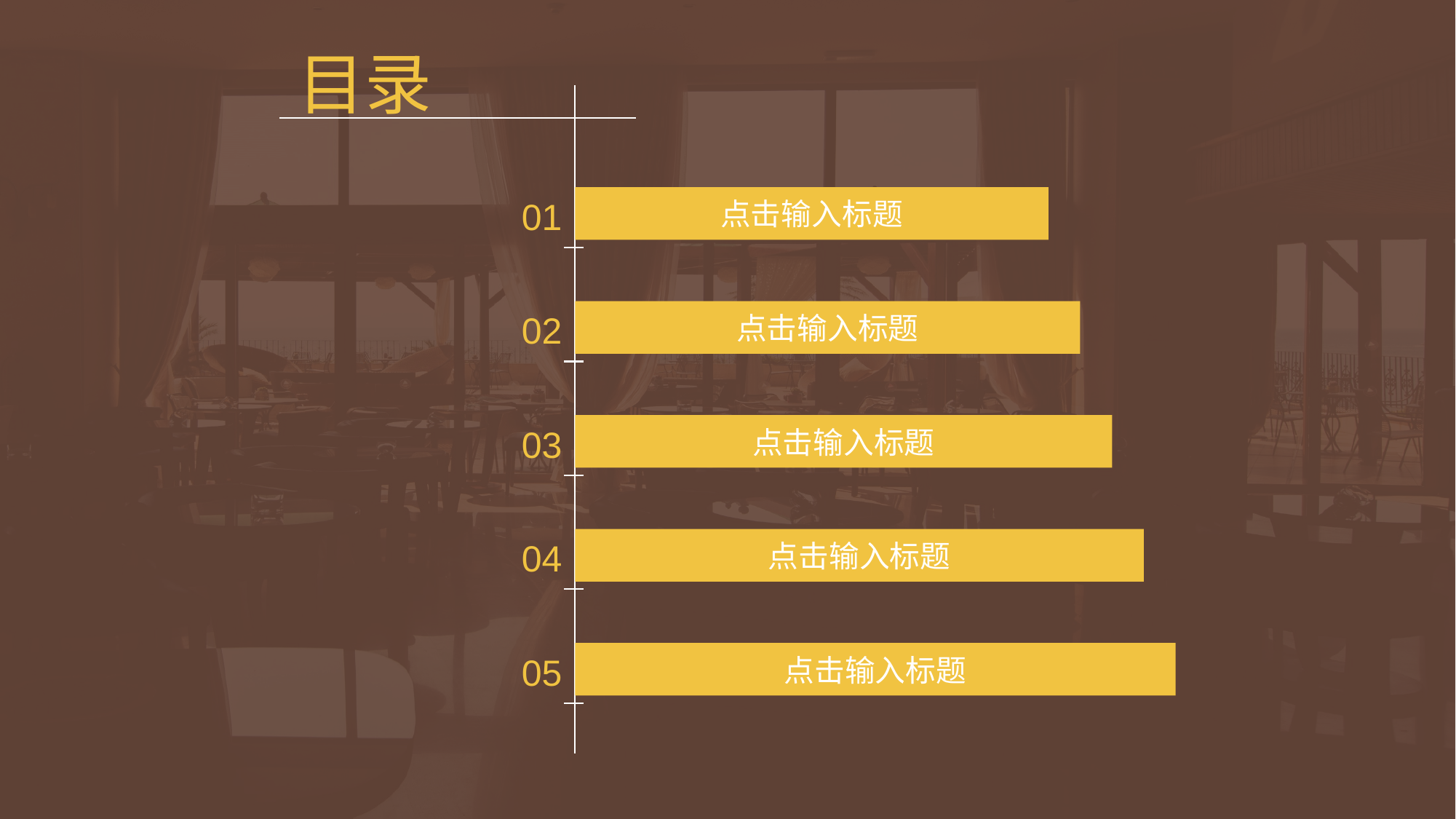

目录
01
点击输入标题
02
点击输入标题
03
点击输入标题
04
点击输入标题
05
点击输入标题